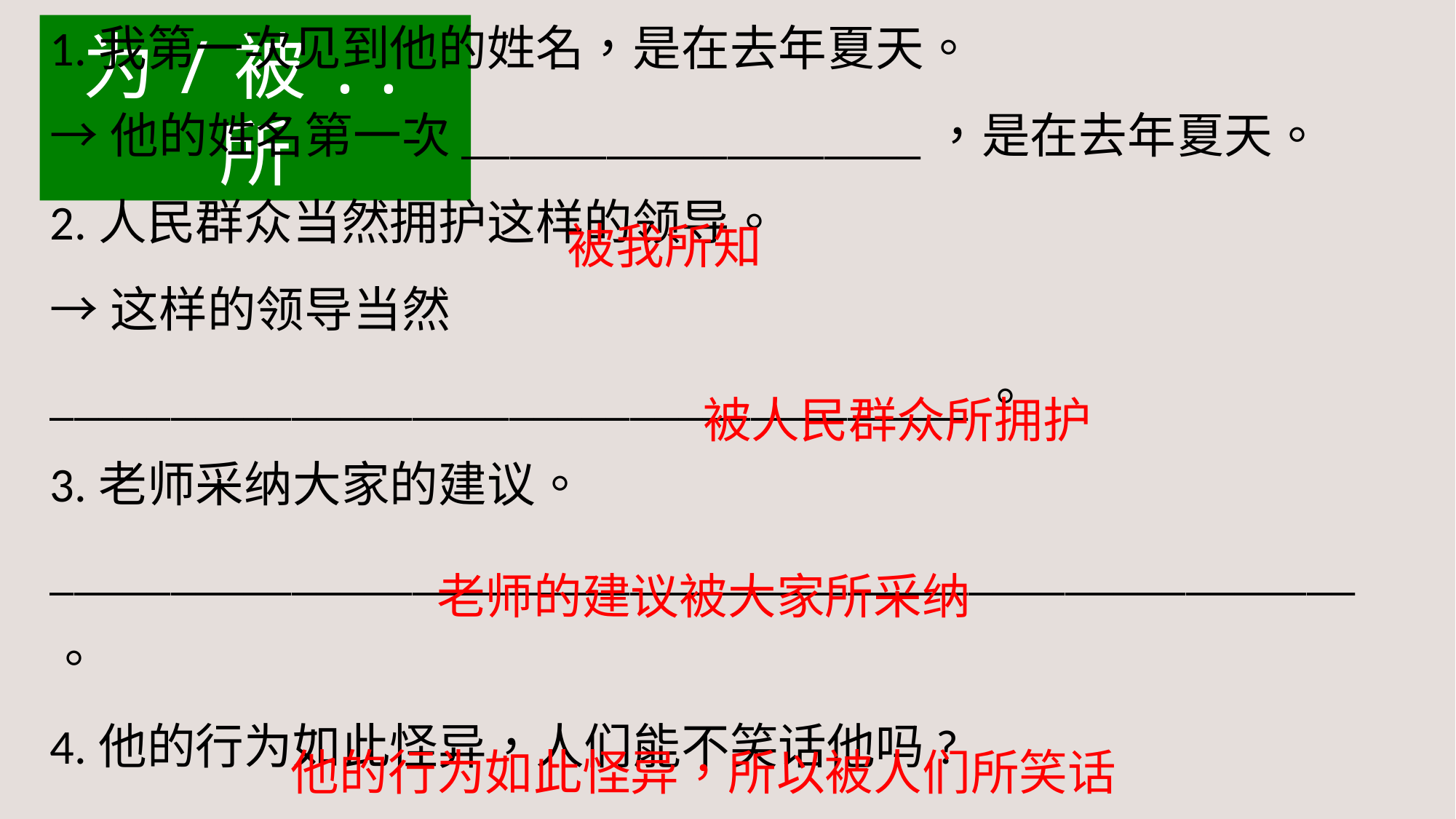

为/被..所
1.我第一次见到他的姓名，是在去年夏天。
→他的姓名第一次___________________，是在去年夏天。
2.人民群众当然拥护这样的领导。
→这样的领导当然______________________________________。
3.老师采纳大家的建议。
______________________________________________________。
4.他的行为如此怪异，人们能不笑话他吗?
______________________________________________________。
被我所知
被人民群众所拥护
老师的建议被大家所采纳
他的行为如此怪异，所以被人们所笑话